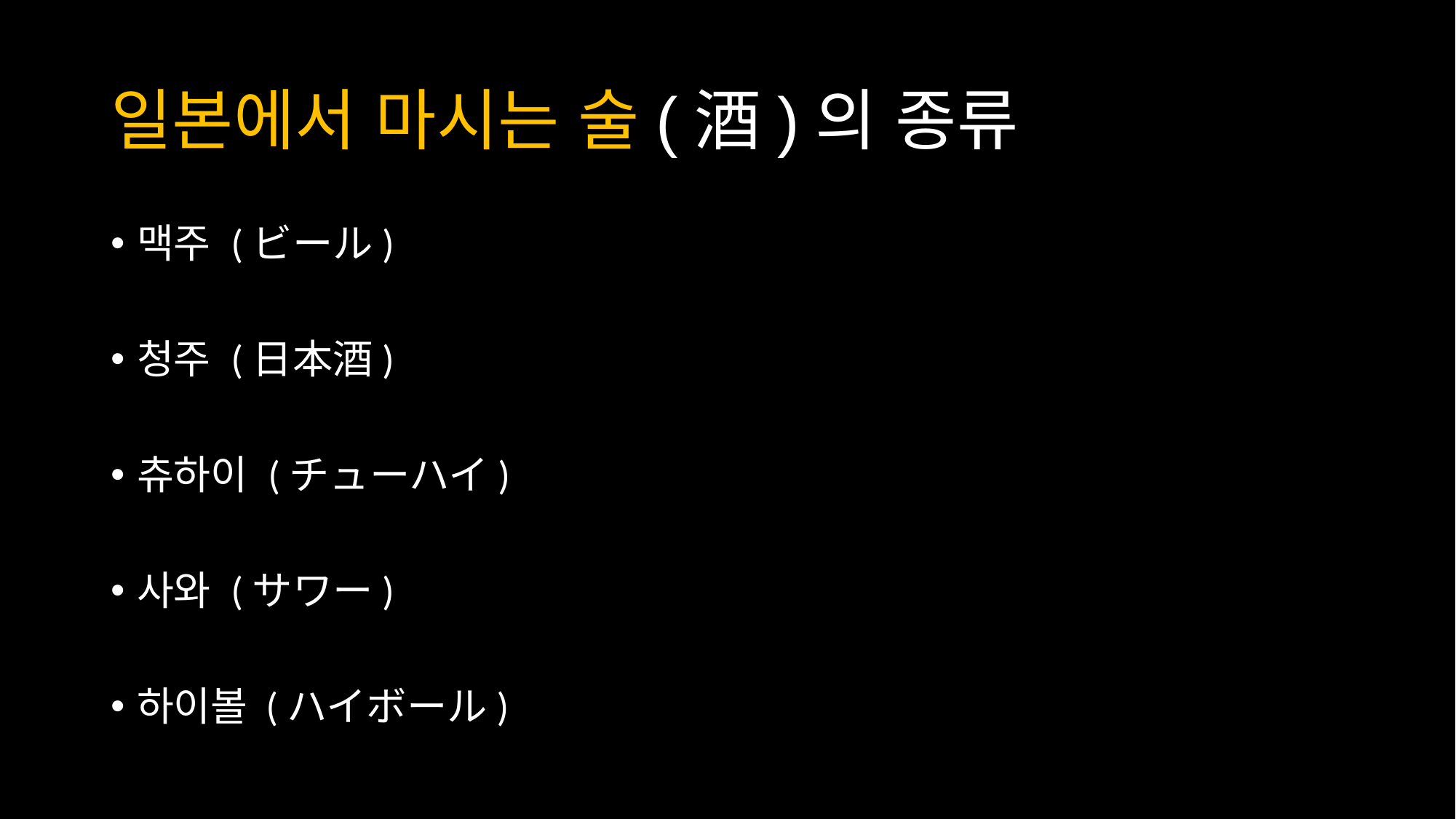

# 일본에서 마시는 술(酒)의 종류
맥주 (ビール)

청주 (日本酒)

츄하이 (チューハイ)

사와 (サワー)

하이볼 (ハイボール)